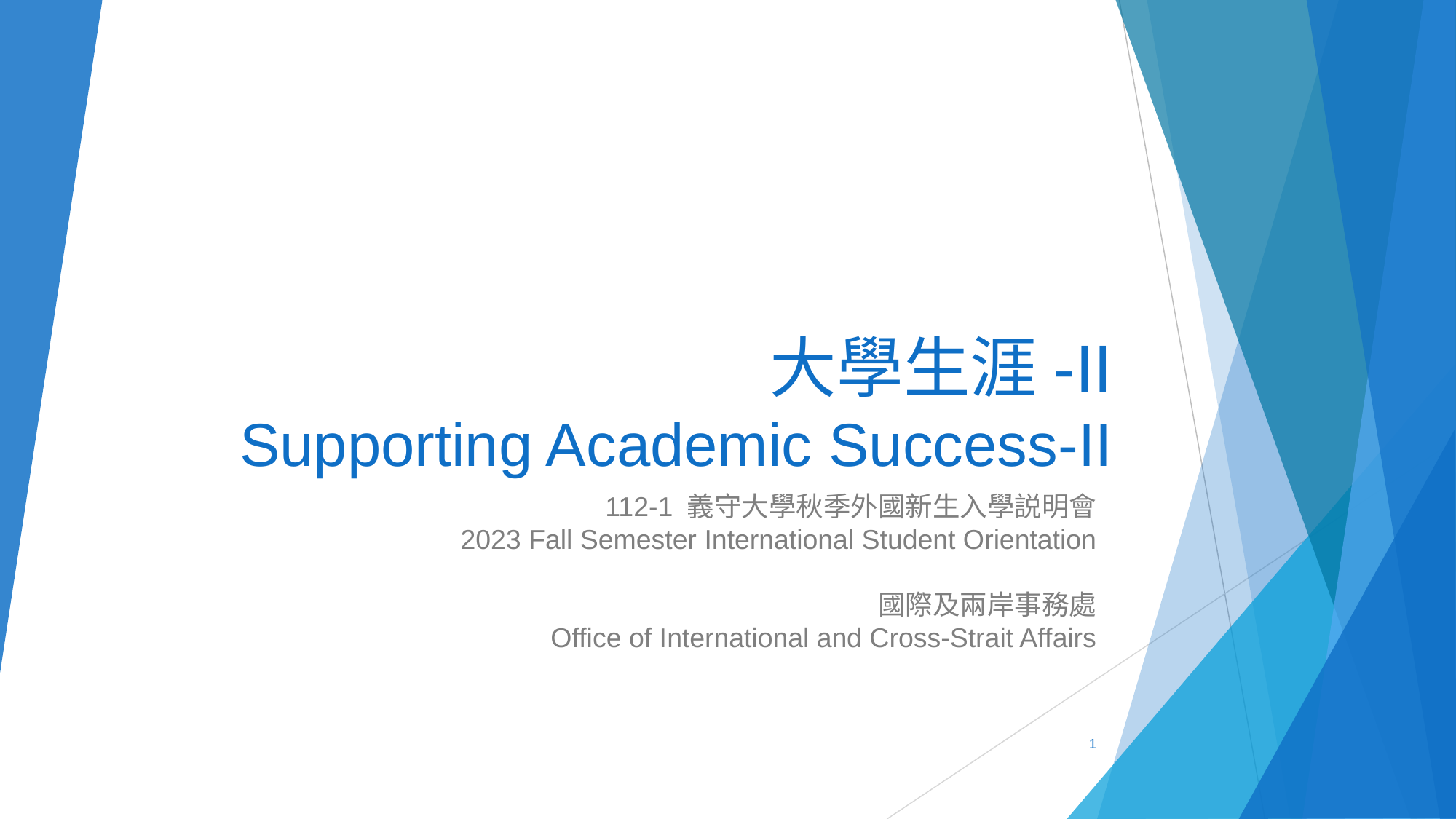

# 大學生涯-II Supporting Academic Success-II
112-1 義守大學秋季外國新生入學説明會
2023 Fall Semester International Student Orientation

國際及兩岸事務處
Office of International and Cross-Strait Affairs

1